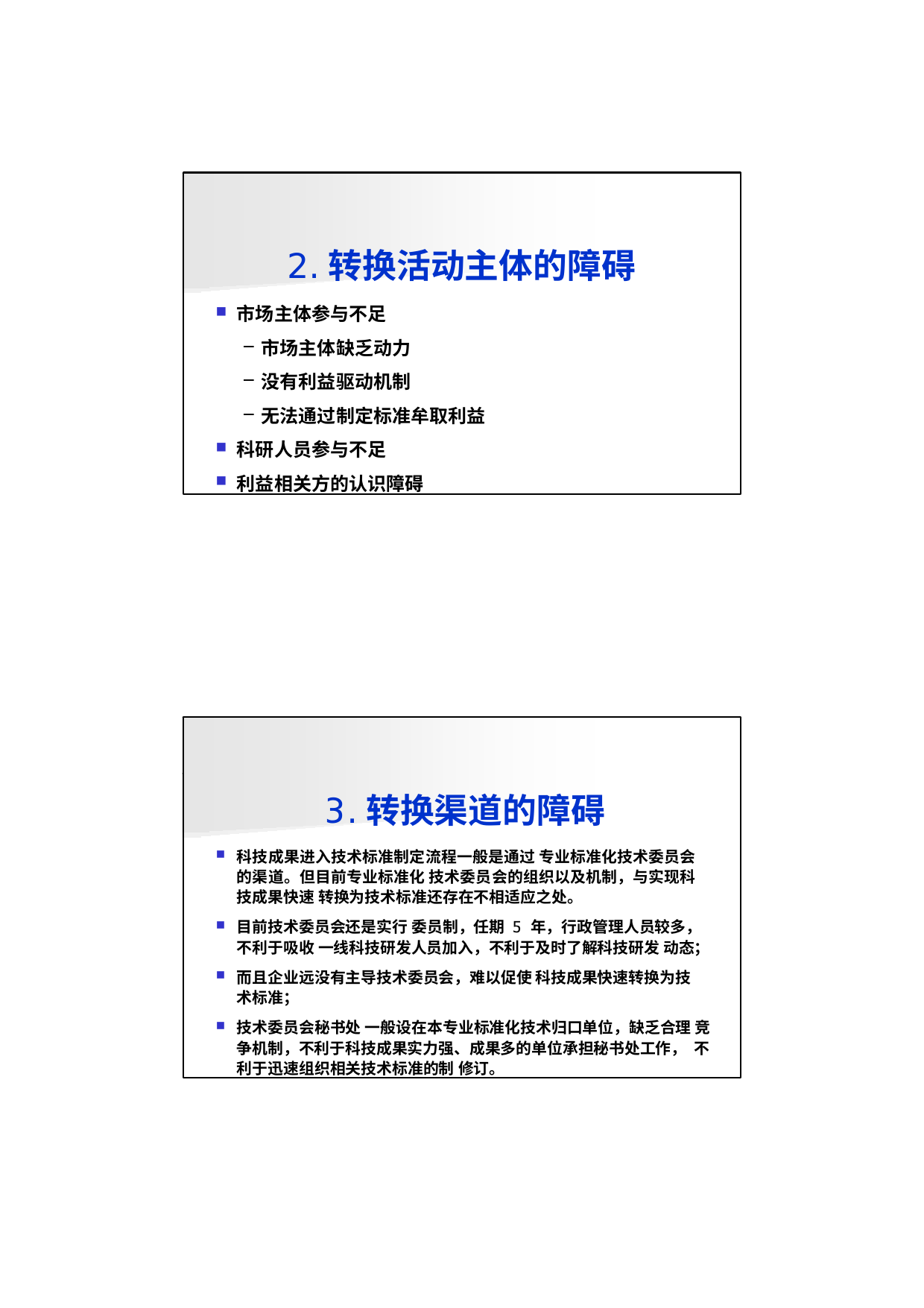

2.转换活动主体的障碍
市场主体参与不足
市场主体缺乏动力
没有利益驱动机制
无法通过制定标准牟取利益
科研人员参与不足
利益相关方的认识障碍

3.转换渠道的障碍
科技成果进入技术标准制定流程一般是通过 专业标准化技术委员会 的渠道。但目前专业标准化 技术委员会的组织以及机制，与实现科 技成果快速 转换为技术标准还存在不相适应之处。
目前技术委员会还是实行 委员制，任期 5 年，行政管理人员较多，  不利于吸收 一线科技研发人员加入，不利于及时了解科技研发 动态；
而且企业远没有主导技术委员会，难以促使 科技成果快速转换为技 术标准；
技术委员会秘书处 一般设在本专业标准化技术归口单位，缺乏合理 竞 争机制，不利于科技成果实力强、成果多的单位承担秘书处工作，  不利于迅速组织相关技术标准的制 修订。